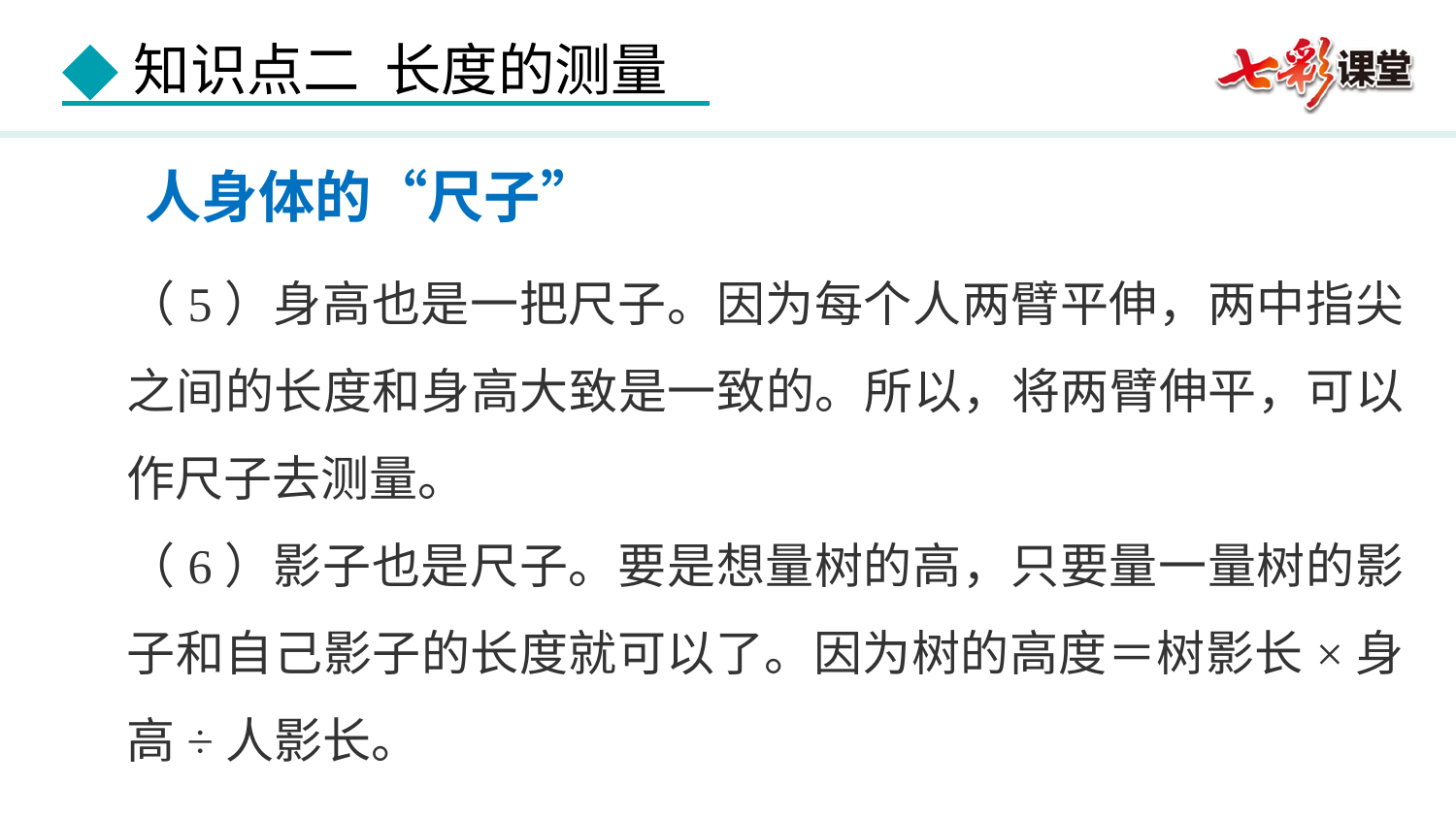

人身体的“尺子”
（5）身高也是一把尺子。因为每个人两臂平伸，两中指尖之间的长度和身高大致是一致的。所以，将两臂伸平，可以作尺子去测量。
（6）影子也是尺子。要是想量树的高，只要量一量树的影子和自己影子的长度就可以了。因为树的高度＝树影长×身高÷人影长。